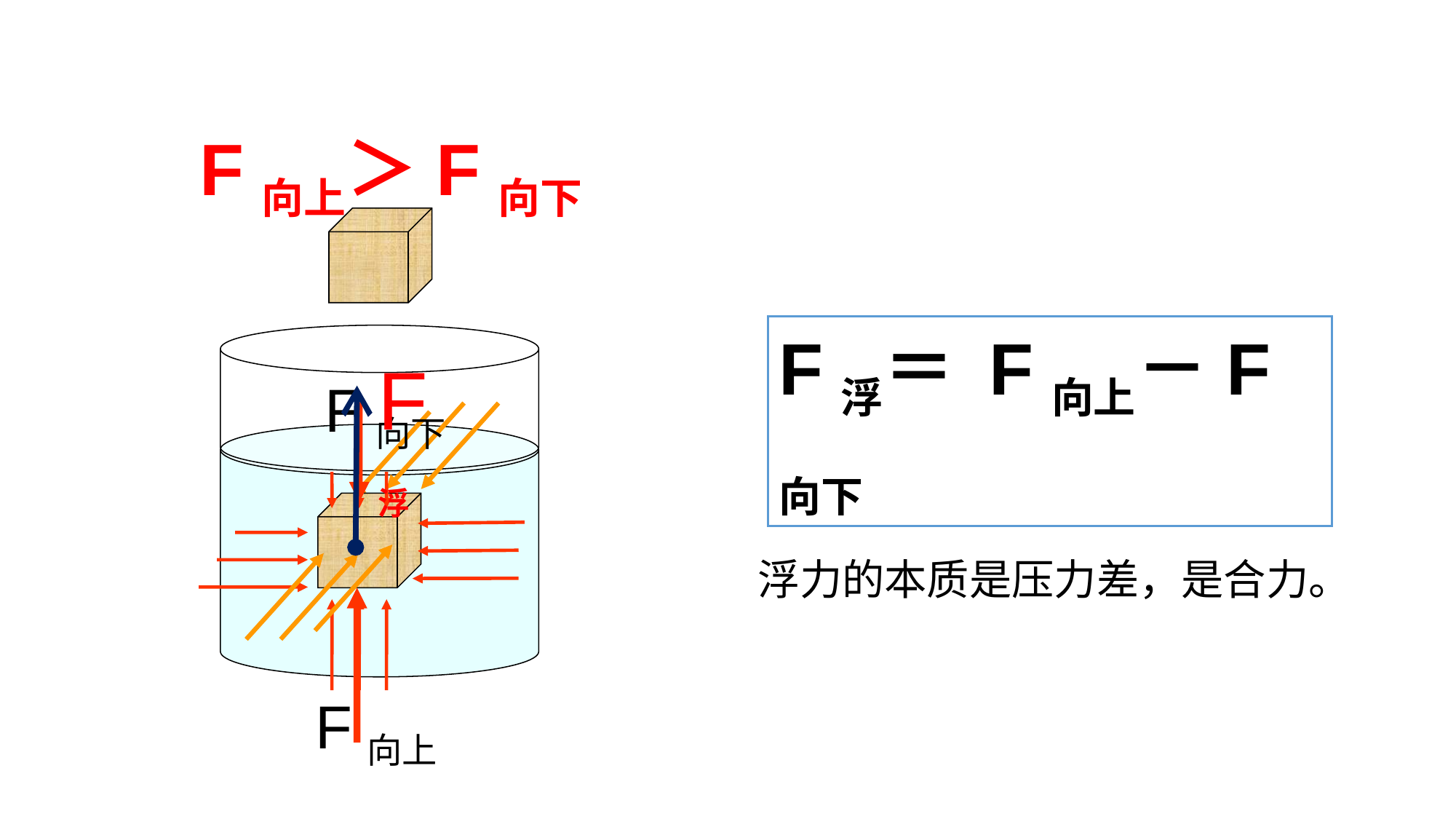

F向上＞F向下

F浮＝ F向上－F向下

F浮

F向下

F向上

浮力的本质是压力差，是合力。